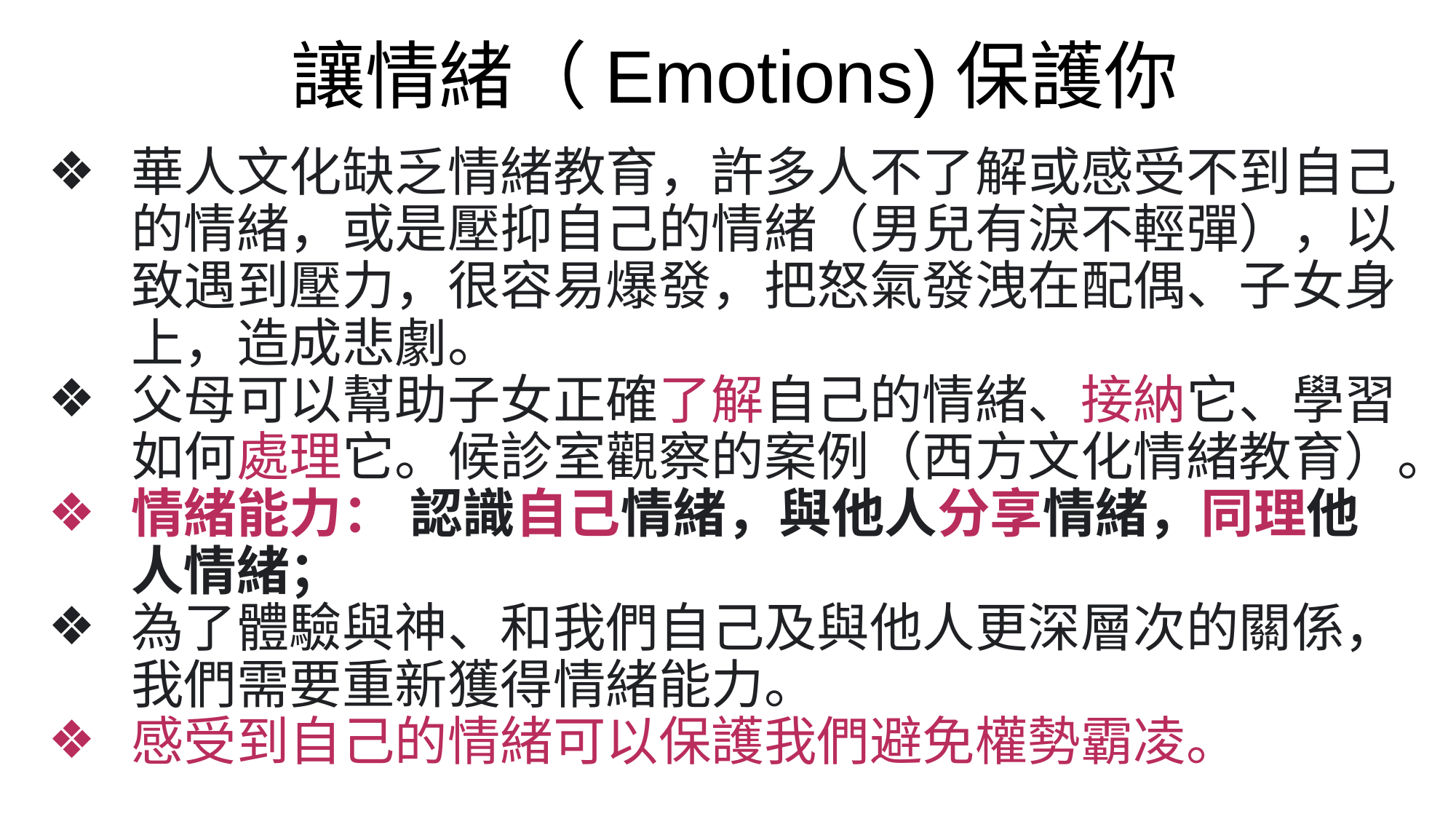

讓情緒（Emotions)保護你
華人文化缺乏情緒教育，許多人不了解或感受不到自己的情緒，或是壓抑自己的情緒（男兒有淚不輕彈），以致遇到壓力，很容易爆發，把怒氣發洩在配偶、子女身上，造成悲劇。
父母可以幫助子女正確了解自己的情緒、接納它、學習如何處理它。候診室觀察的案例（西方文化情緒教育）。
情緒能力： 認識自己情緒，與他人分享情緒，同理他人情緒；
為了體驗與神、和我們自己及與他人更深層次的關係，我們需要重新獲得情緒能力。
感受到自己的情緒可以保護我們避免權勢霸凌。